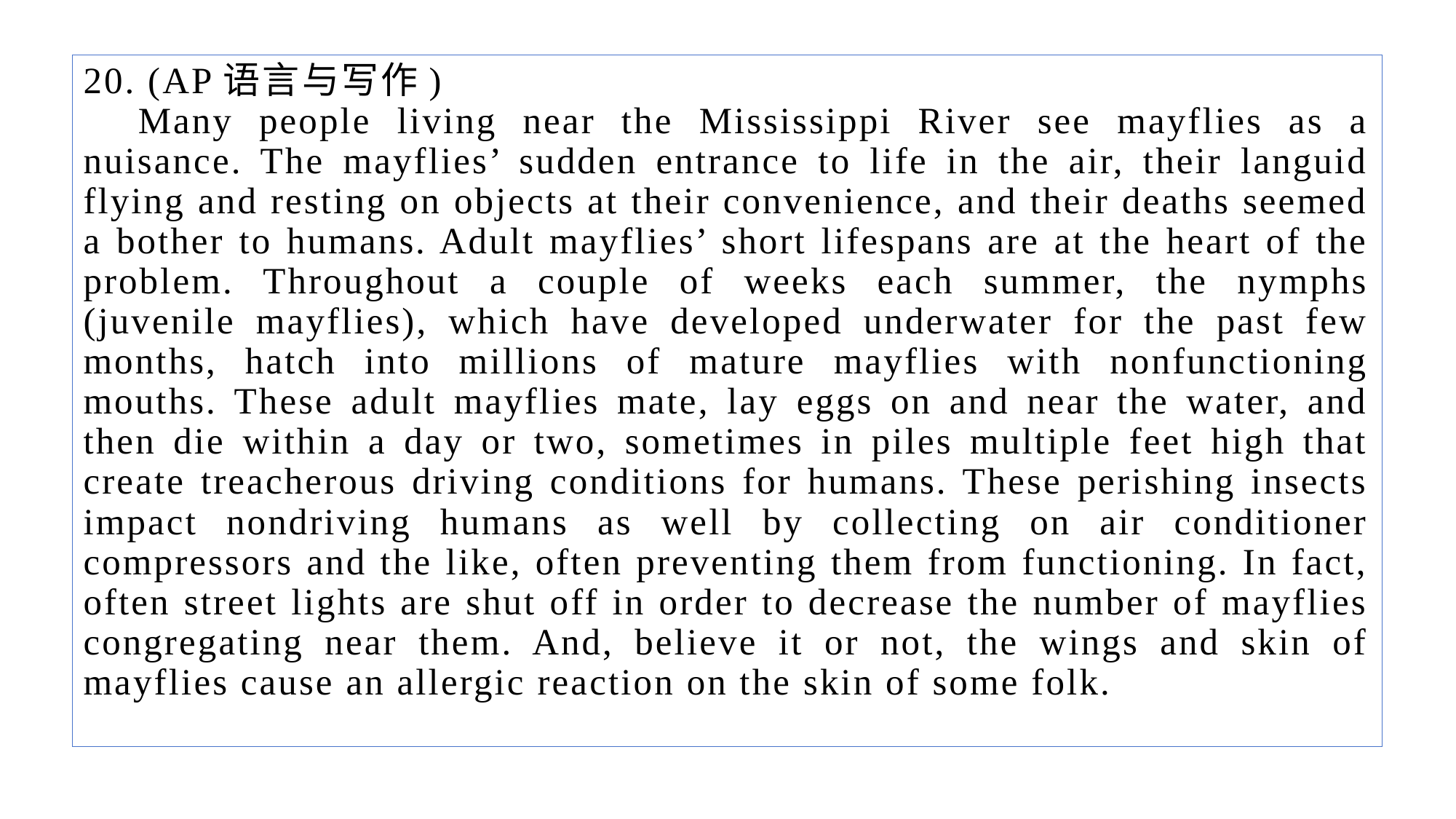

20. (AP语言与写作)
Many people living near the Mississippi River see mayflies as a nuisance. The mayflies’ sudden entrance to life in the air, their languid flying and resting on objects at their convenience, and their deaths seemed a bother to humans. Adult mayflies’ short lifespans are at the heart of the problem. Throughout a couple of weeks each summer, the nymphs (juvenile mayflies), which have developed underwater for the past few months, hatch into millions of mature mayflies with nonfunctioning mouths. These adult mayflies mate, lay eggs on and near the water, and then die within a day or two, sometimes in piles multiple feet high that create treacherous driving conditions for humans. These perishing insects impact nondriving humans as well by collecting on air conditioner compressors and the like, often preventing them from functioning. In fact, often street lights are shut off in order to decrease the number of mayflies congregating near them. And, believe it or not, the wings and skin of mayflies cause an allergic reaction on the skin of some folk.